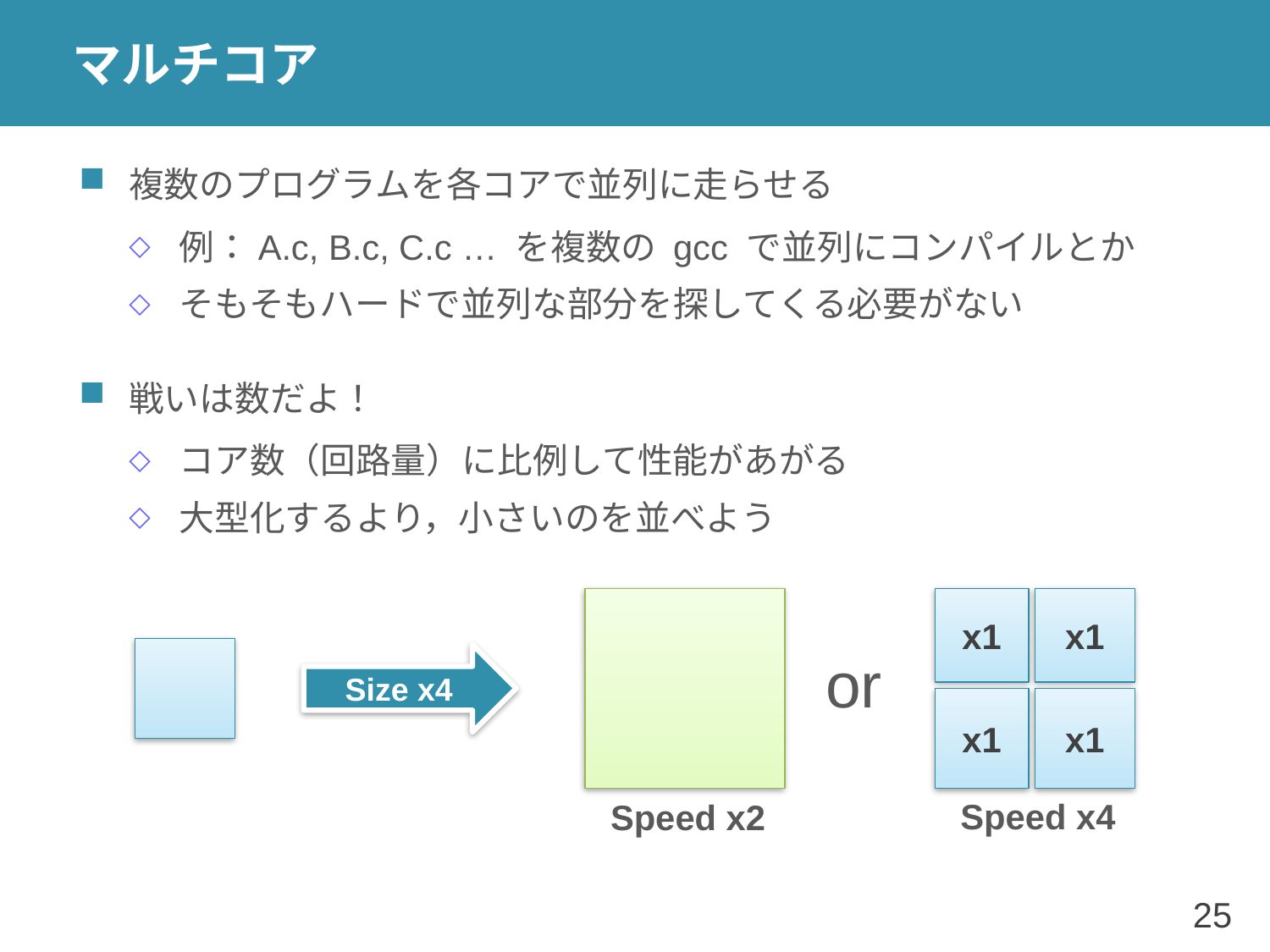

# マルチコア
複数のプログラムを各コアで並列に走らせる
例：A.c, B.c, C.c … を複数の gcc で並列にコンパイルとか
そもそもハードで並列な部分を探してくる必要がない
戦いは数だよ！
コア数（回路量）に比例して性能があがる
大型化するより，小さいのを並べよう

x1
x1

or
Size x4
x1
x1
Speed x4
Speed x2